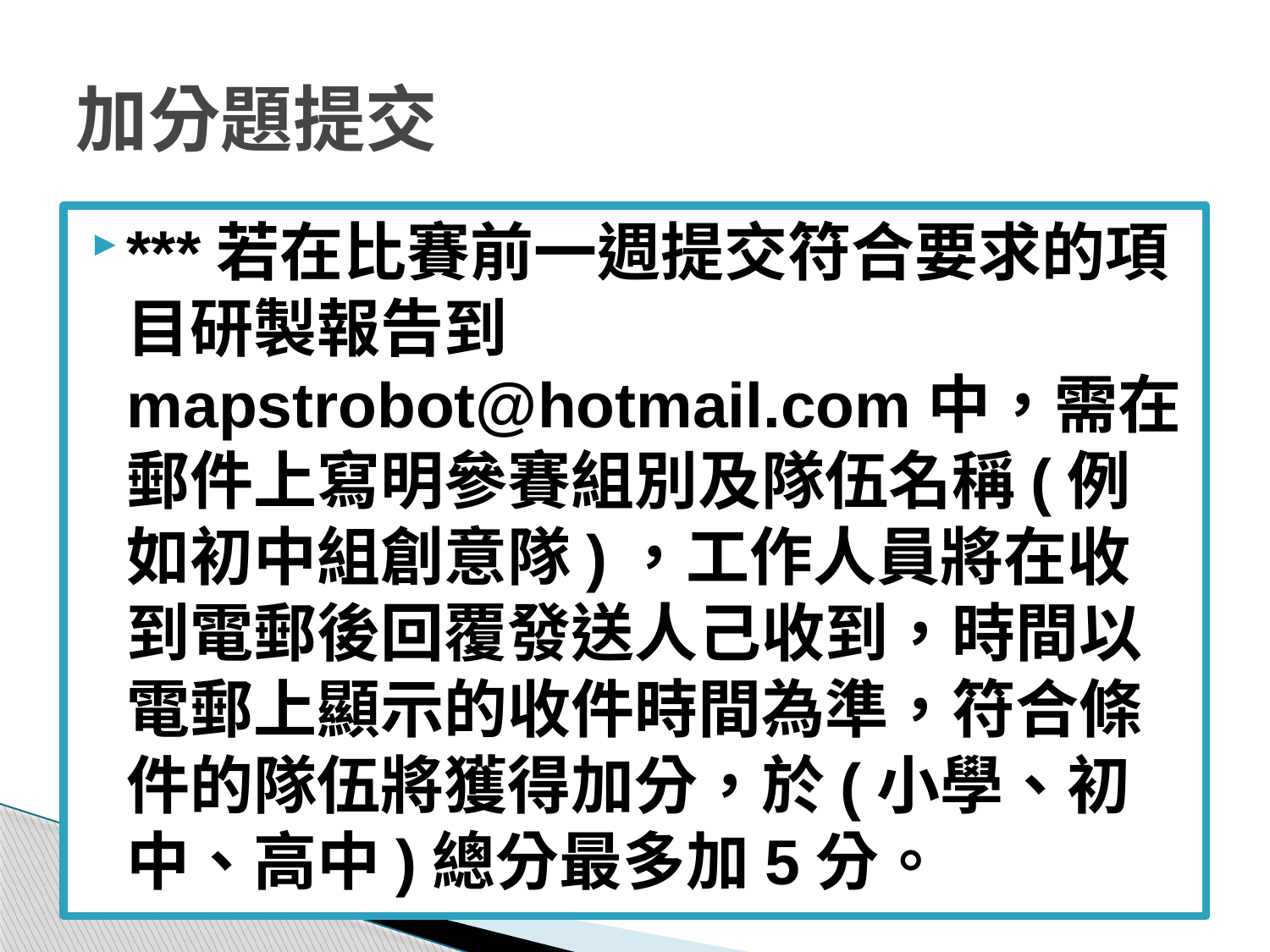

# 加分題提交
***若在比賽前一週提交符合要求的項目研製報告到mapstrobot@hotmail.com中，需在郵件上寫明參賽組別及隊伍名稱(例如初中組創意隊)，工作人員將在收到電郵後回覆發送人己收到，時間以電郵上顯示的收件時間為準，符合條件的隊伍將獲得加分，於(小學、初中、高中)總分最多加5分。